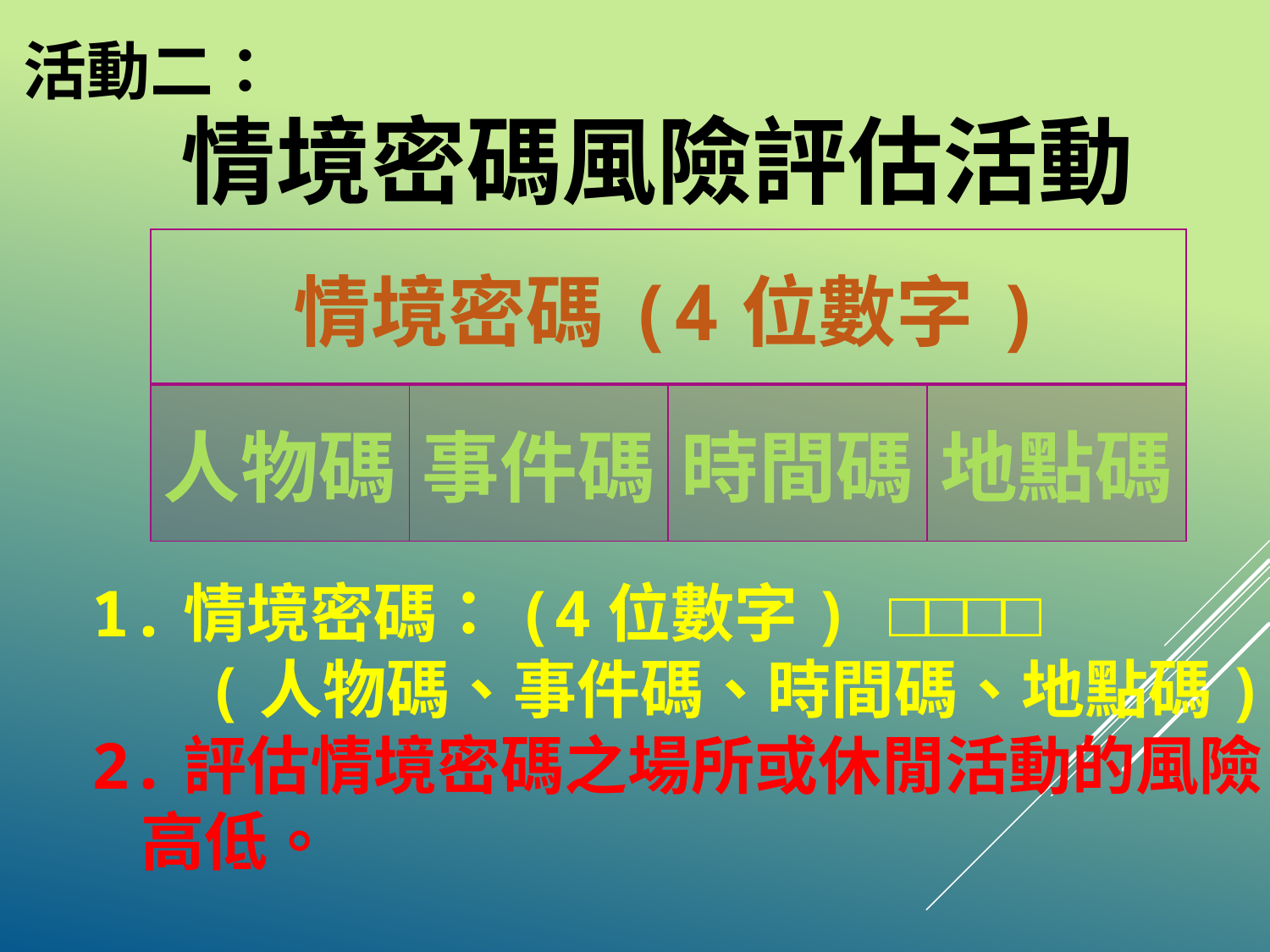

活動二：
情境密碼風險評估活動
| 情境密碼(4位數字) |  |  |  |
| --- | --- | --- | --- |
| 人物碼 | 事件碼 | 時間碼 | 地點碼 |
1.情境密碼：(4位數字) □□□□
   (人物碼、事件碼、時間碼、地點碼)
2.評估情境密碼之場所或休閒活動的風險高低。